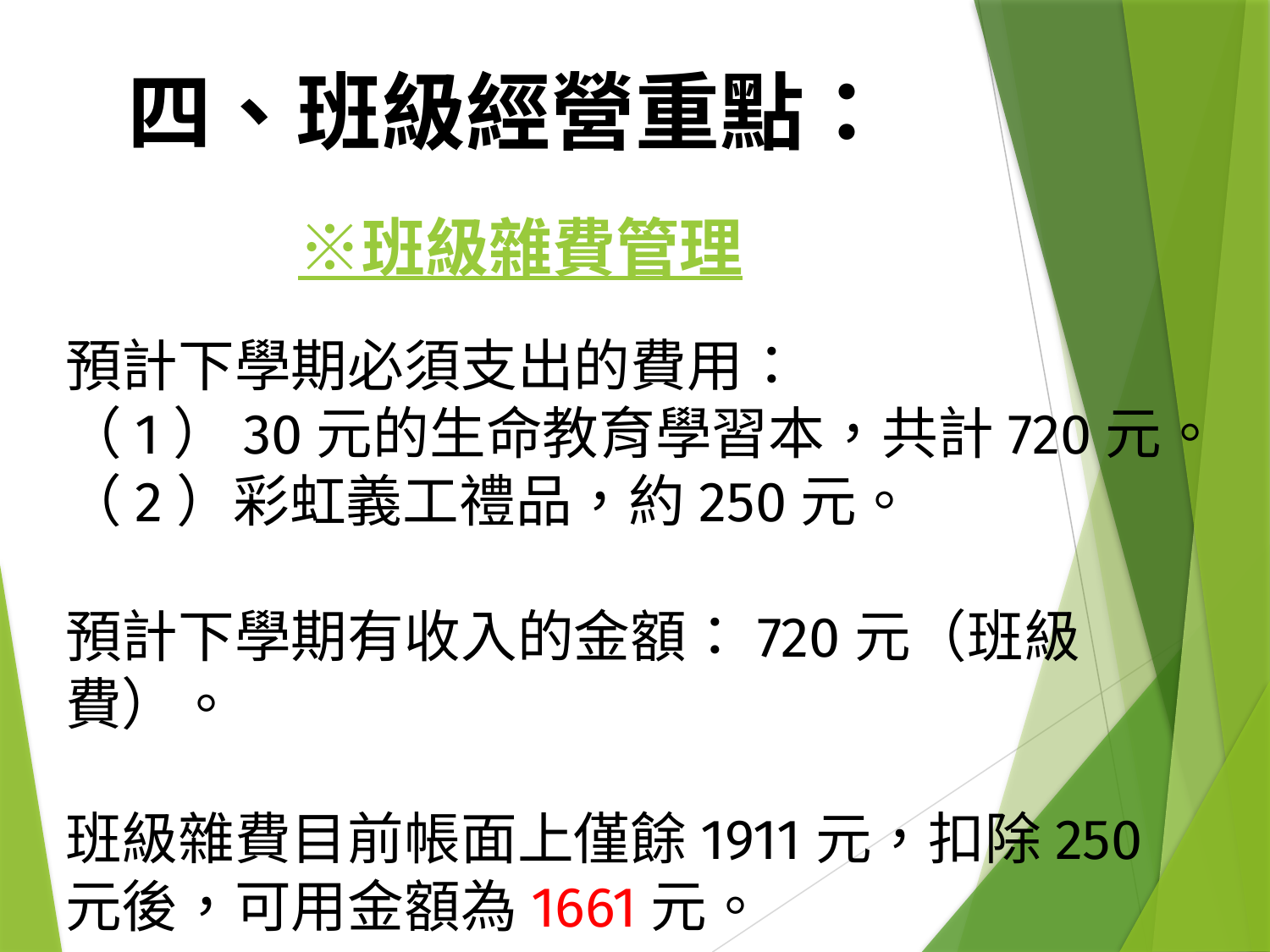

四、班級經營重點：
※班級雜費管理
預計下學期必須支出的費用：
（1）30元的生命教育學習本，共計720元。
（2）彩虹義工禮品，約250元。

預計下學期有收入的金額：720元（班級費）。

班級雜費目前帳面上僅餘1911元，扣除250元後，可用金額為1661元。